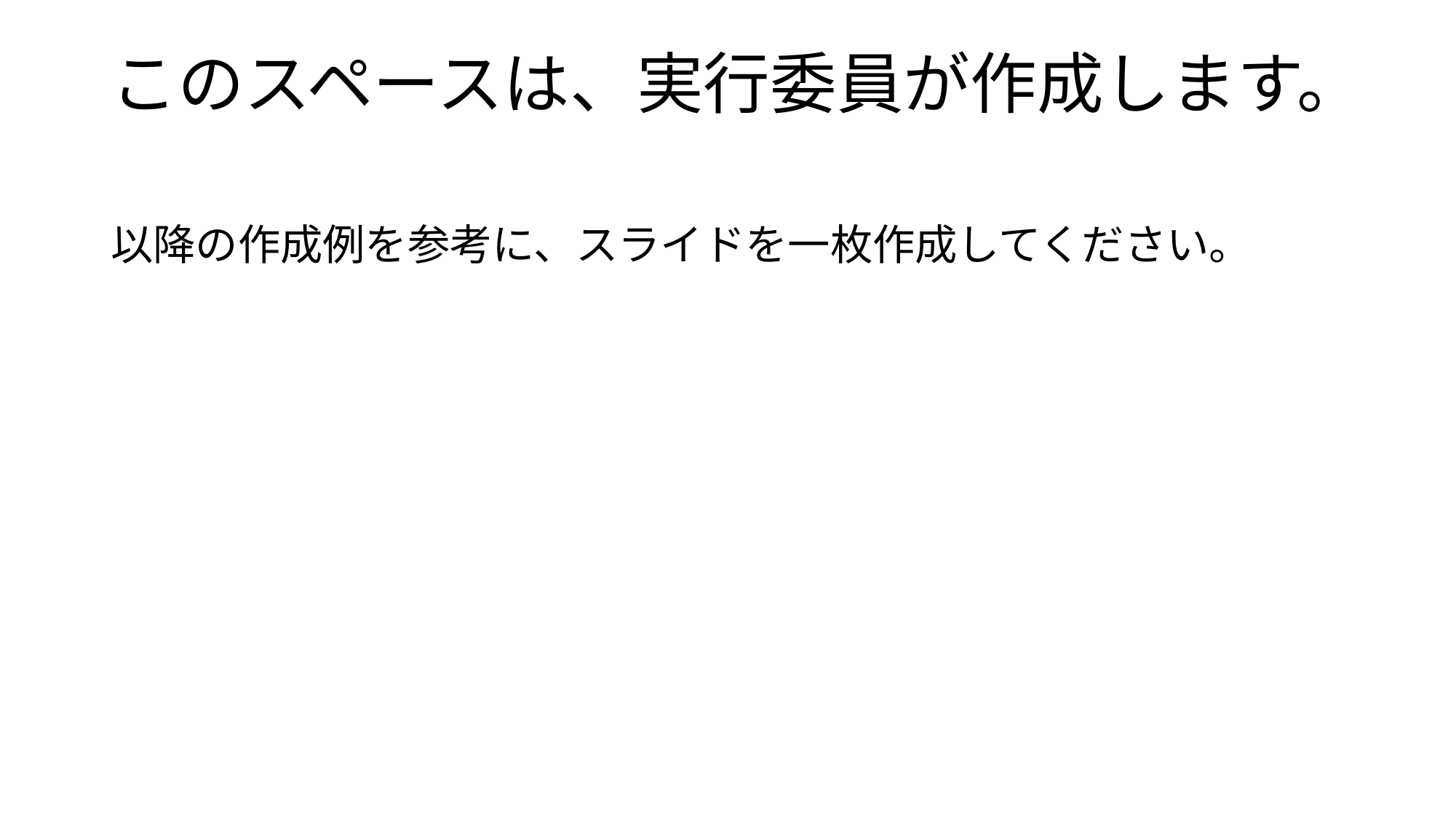

このスペースは、実行委員が作成します。
#
以降の作成例を参考に、スライドを一枚作成してください。